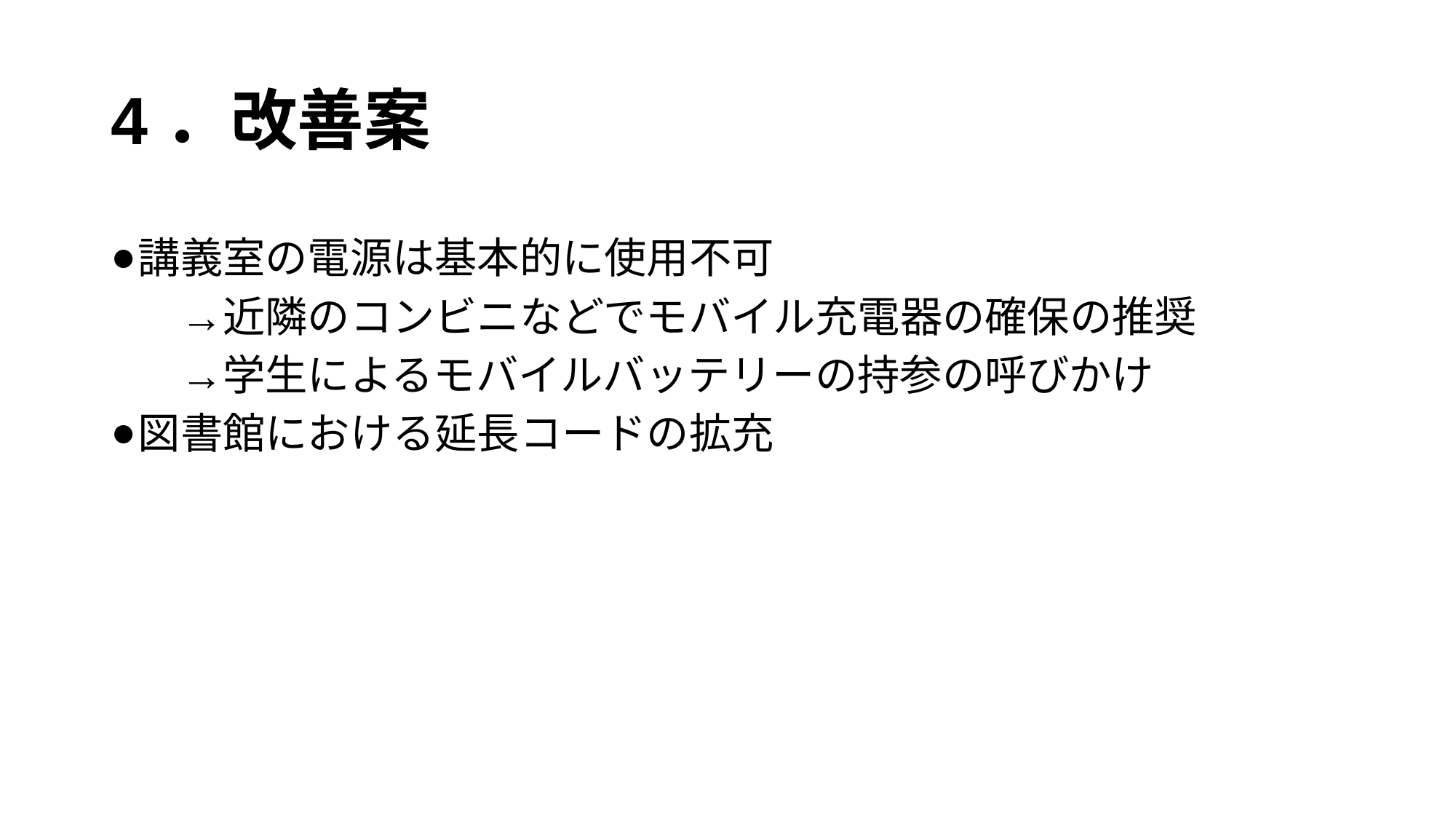

# 4．改善案
講義室の電源は基本的に使用不可
　→近隣のコンビニなどでモバイル充電器の確保の推奨
　→学生によるモバイルバッテリーの持参の呼びかけ
図書館における延長コードの拡充